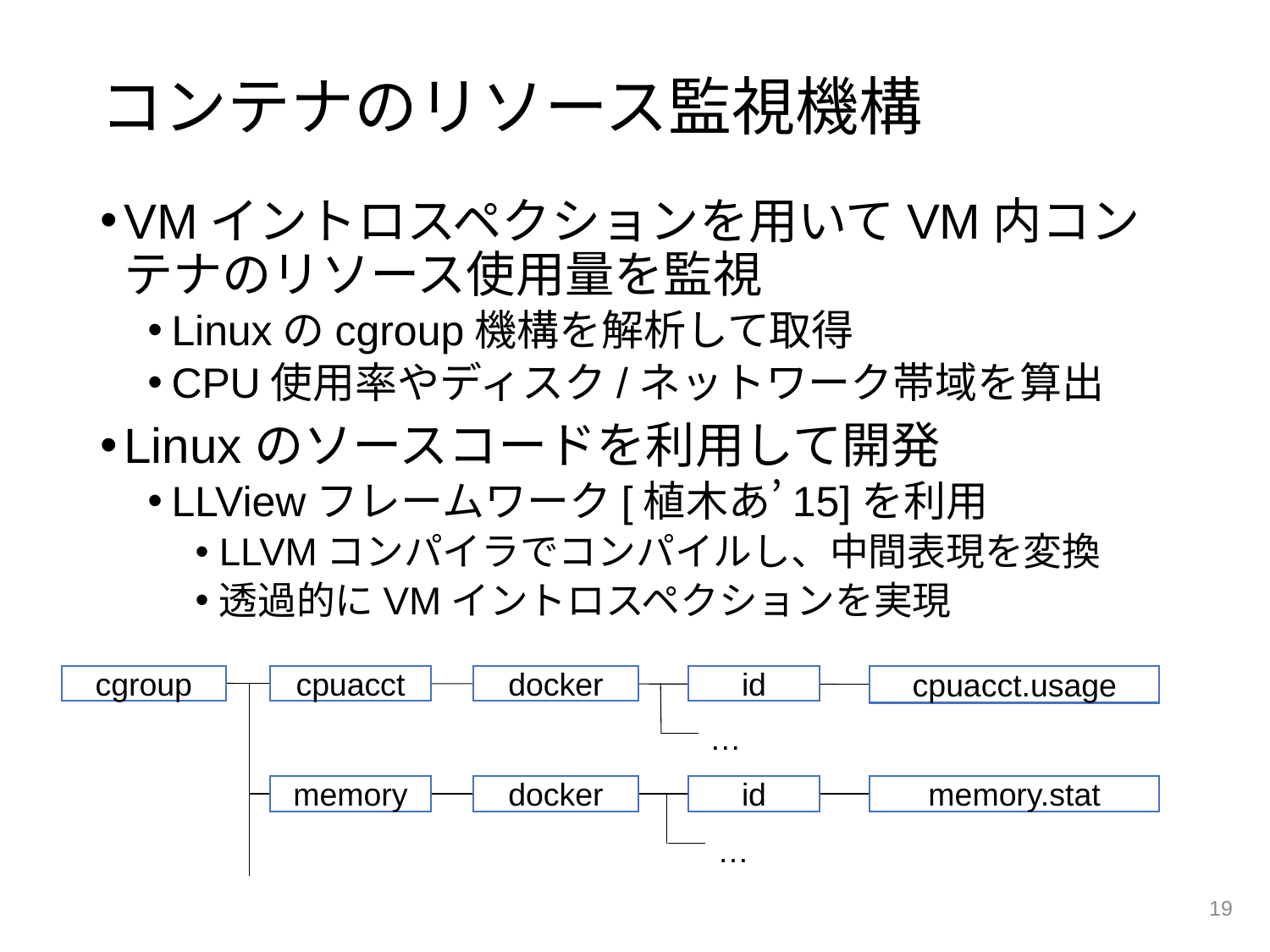

# コンテナのリソース監視機構
VMイントロスペクションを用いてVM内コンテナのリソース使用量を監視
Linuxのcgroup機構を解析して取得
CPU使用率やディスク/ネットワーク帯域を算出
Linuxのソースコードを利用して開発
LLViewフレームワーク[植木あ’15]を利用
LLVMコンパイラでコンパイルし、中間表現を変換
透過的にVMイントロスペクションを実現
cpuacct
docker
id
cpuacct.usage
cgroup
…
memory
docker
id
memory.stat
…
19